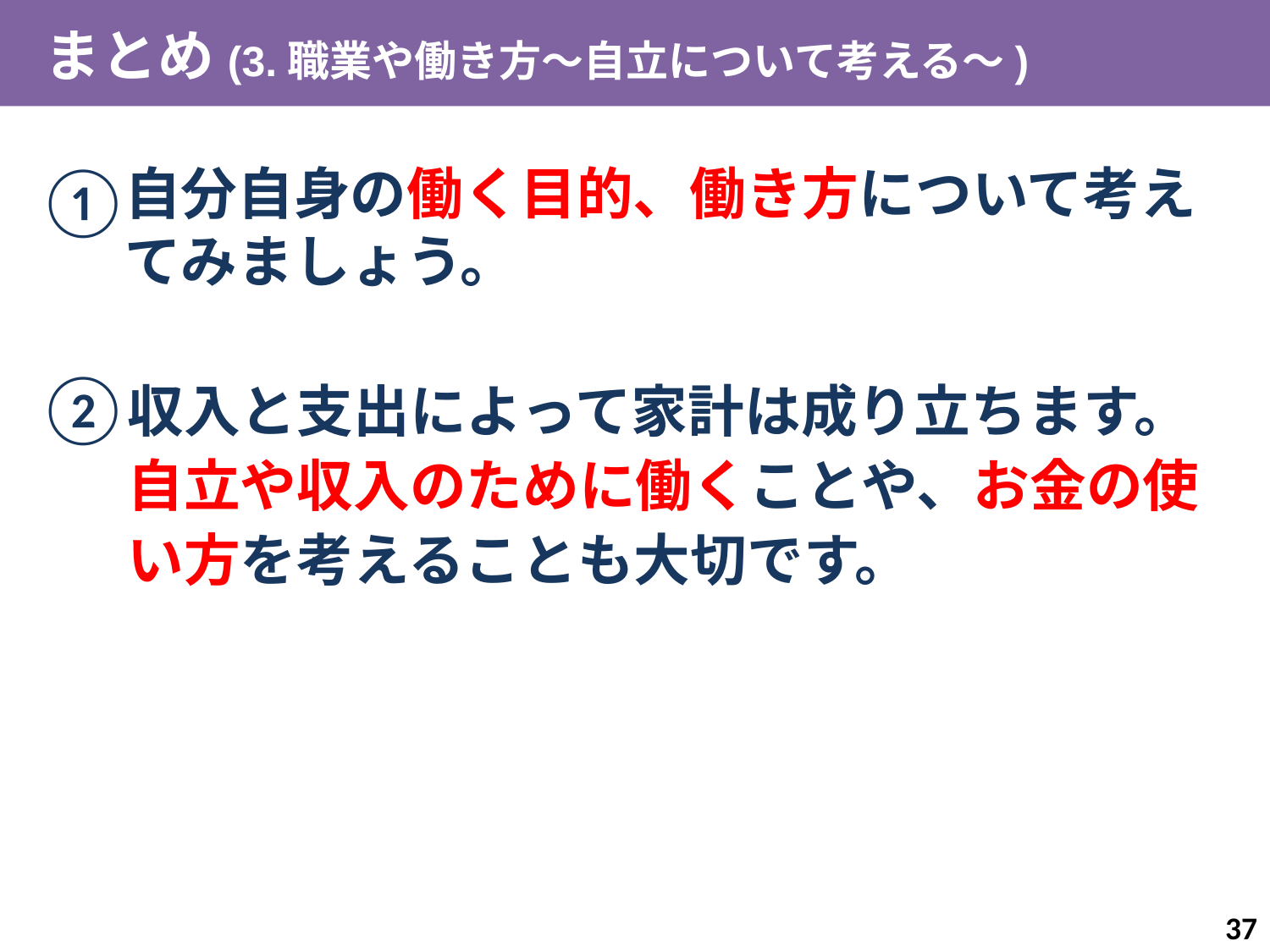

まとめ(3.職業や働き方～自立について考える～)
①
自分自身の働く目的、働き方について考えてみましょう。
②
収入と支出によって家計は成り立ちます。自立や収入のために働くことや、お金の使い方を考えることも大切です。
37